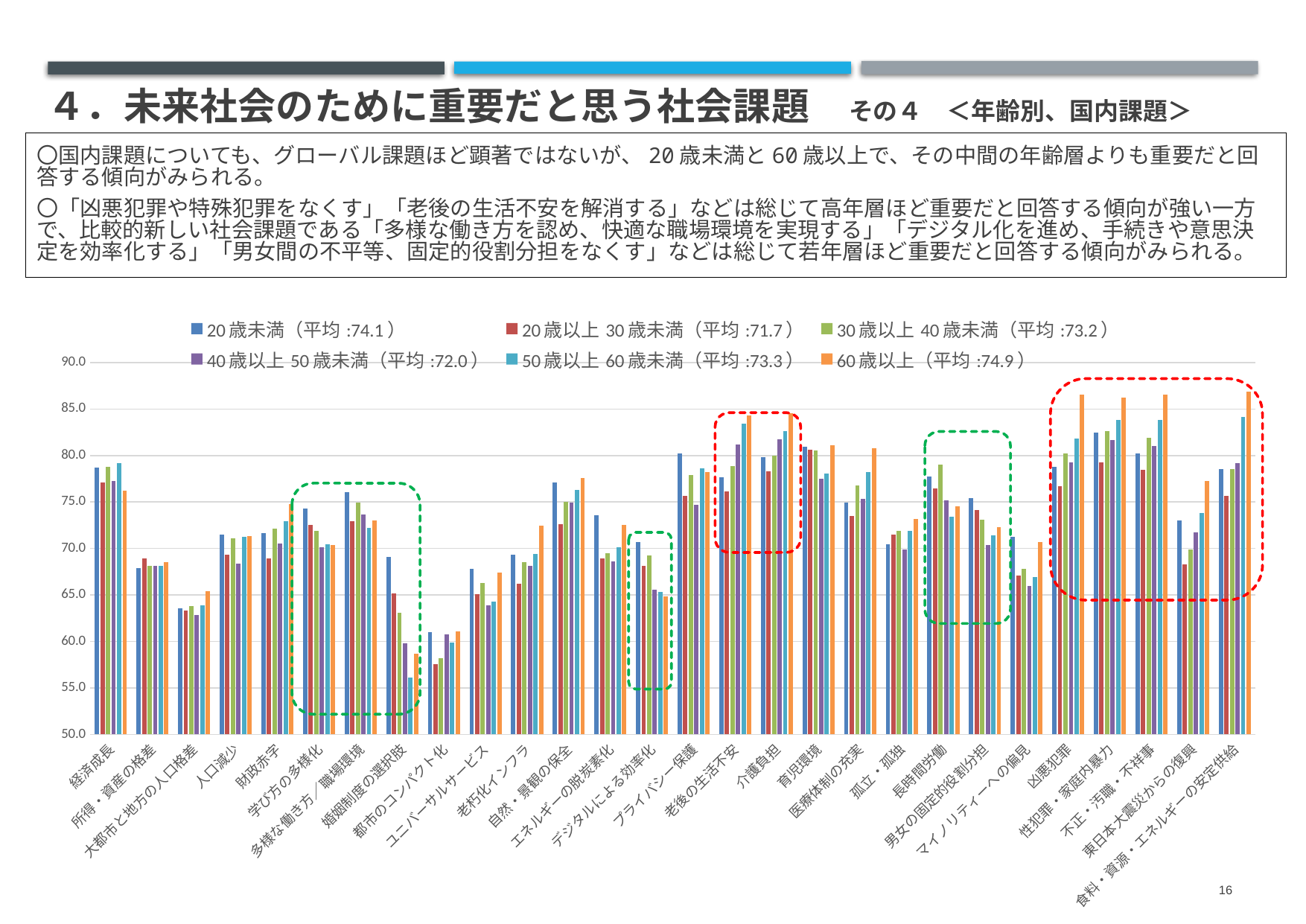

# ４．未来社会のために重要だと思う社会課題　その４　＜年齢別、国内課題＞
〇国内課題についても、グローバル課題ほど顕著ではないが、20歳未満と60歳以上で、その中間の年齢層よりも重要だと回答する傾向がみられる。
〇「凶悪犯罪や特殊犯罪をなくす」「老後の生活不安を解消する」などは総じて高年層ほど重要だと回答する傾向が強い一方で、比較的新しい社会課題である「多様な働き方を認め、快適な職場環境を実現する」「デジタル化を進め、手続きや意思決定を効率化する」「男女間の不平等、固定的役割分担をなくす」などは総じて若年層ほど重要だと回答する傾向がみられる。

### Chart

| Category | 20歳未満（平均:74.1） | 20歳以上30歳未満（平均:71.7） | 30歳以上40歳未満（平均:73.2） | 40歳以上50歳未満（平均:72.0） | 50歳以上60歳未満（平均:73.3） | 60歳以上（平均:74.9） |
|---|---|---|---|---|---|---|
| 経済成長 | 78.7202380952381 | 77.12871287128712 | 78.80539499036608 | 77.25095785440612 | 79.18250950570342 | 76.23809523809524 |
| 所得・資産の格差 | 67.85714285714286 | 68.91089108910892 | 68.15992292870905 | 68.10344827586206 | 68.15589353612168 | 68.57142857142857 |
| 大都市と地方の人口格差 | 63.541666666666664 | 63.366336633663366 | 63.77649325626204 | 62.883141762452105 | 63.878326996197714 | 65.38095238095238 |
| 人口減少 | 71.52777777777777 | 69.30693069306932 | 71.09826589595376 | 68.34291187739464 | 71.24524714828897 | 71.33333333333333 |
| 財政赤字 | 71.62698412698413 | 68.96039603960395 | 72.10982658959537 | 70.54597701149424 | 72.90874524714829 | 74.80952380952381 |
| 学び方の多様化 | 74.30555555555556 | 72.52475247524752 | 71.86897880539499 | 70.11494252873563 | 70.43726235741445 | 70.38095238095238 |
| 多様な働き方／職場環境 | 76.04166666666666 | 72.92079207920793 | 74.90366088631984 | 73.65900383141764 | 72.24334600760456 | 73.04761904761905 |
| 婚姻制度の選択肢 | 69.09722222222223 | 65.14851485148515 | 63.102119460500965 | 59.81800766283524 | 56.131178707224336 | 58.714285714285715 |
| 都市のコンパクト化 | 61.01190476190476 | 57.57425742574257 | 58.23699421965318 | 60.775862068965516 | 59.88593155893537 | 61.095238095238095 |
| ユニバーサルサービス | 67.80753968253968 | 65.0990099009901 | 66.32947976878613 | 63.888888888888886 | 64.30608365019012 | 67.42857142857143 |
| 老朽化インフラ | 69.3452380952381 | 66.18811881188118 | 68.4971098265896 | 68.10344827586206 | 69.43916349809885 | 72.42857142857143 |
| 自然・景観の保全 | 77.1329365079365 | 72.62376237623762 | 75.0 | 74.90421455938697 | 76.33079847908745 | 77.57142857142857 |
| エネルギーの脱炭素化 | 73.61111111111111 | 68.91089108910892 | 69.46050096339114 | 68.5823754789272 | 70.1045627376426 | 72.52380952380952 |
| デジタルによる効率化 | 70.68452380952381 | 68.16831683168317 | 69.26782273603084 | 65.56513409961686 | 65.35171102661596 | 64.85714285714286 |
| プライバシー保護 | 80.20833333333333 | 75.64356435643565 | 77.89017341040463 | 74.71264367816093 | 78.61216730038024 | 78.23809523809524 |
| 老後の生活不安 | 77.67857142857143 | 76.13861386138615 | 78.90173410404624 | 81.17816091954023 | 83.46007604562737 | 84.28571428571428 |
| 介護負担 | 79.81150793650794 | 78.26732673267327 | 79.96146435452795 | 81.7528735632184 | 82.65209125475286 | 84.57142857142858 |
| 育児環境 | 80.95238095238096 | 80.64356435643565 | 80.53949903660886 | 77.4904214559387 | 78.0893536121673 | 81.0952380952381 |
| 医療体制の充実 | 74.90079365079364 | 73.51485148514851 | 76.78227360308284 | 75.33524904214559 | 78.2319391634981 | 80.80952380952381 |
| 孤立・孤独 | 70.48611111111111 | 71.48514851485149 | 71.86897880539499 | 69.92337164750958 | 71.86311787072243 | 73.14285714285714 |
| 長時間労働 | 77.72817460317461 | 76.43564356435644 | 79.04624277456648 | 75.14367816091954 | 73.38403041825094 | 74.52380952380952 |
| 男女の固定的役割分担 | 75.44642857142858 | 74.15841584158416 | 73.121387283237 | 70.40229885057471 | 71.38783269961976 | 72.28571428571428 |
| マイノリティーへの偏見 | 71.2797619047619 | 67.07920792079207 | 67.82273603082852 | 65.99616858237547 | 66.96768060836501 | 70.66666666666667 |
| 凶悪犯罪 | 78.76984126984127 | 76.73267326732673 | 80.2504816955684 | 79.2624521072797 | 81.84410646387832 | 86.52380952380952 |
| 性犯罪・家庭内暴力 | 82.49007936507937 | 79.25742574257426 | 82.61078998073218 | 81.65708812260536 | 83.79277566539925 | 86.19047619047619 |
| 不正・汚職・不祥事 | 80.2579365079365 | 78.46534653465346 | 81.88824662813101 | 80.98659003831418 | 83.79277566539923 | 86.57142857142857 |
| 東日本大震災からの復興 | 73.01587301587301 | 68.31683168316832 | 69.89402697495183 | 71.74329501915709 | 73.81178707224333 | 77.28571428571428 |
| 食料・資源・エネルギーの安定供給 | 78.57142857142857 | 75.64356435643563 | 78.56454720616571 | 79.21455938697318 | 84.17300380228137 | 86.85714285714286 |
16